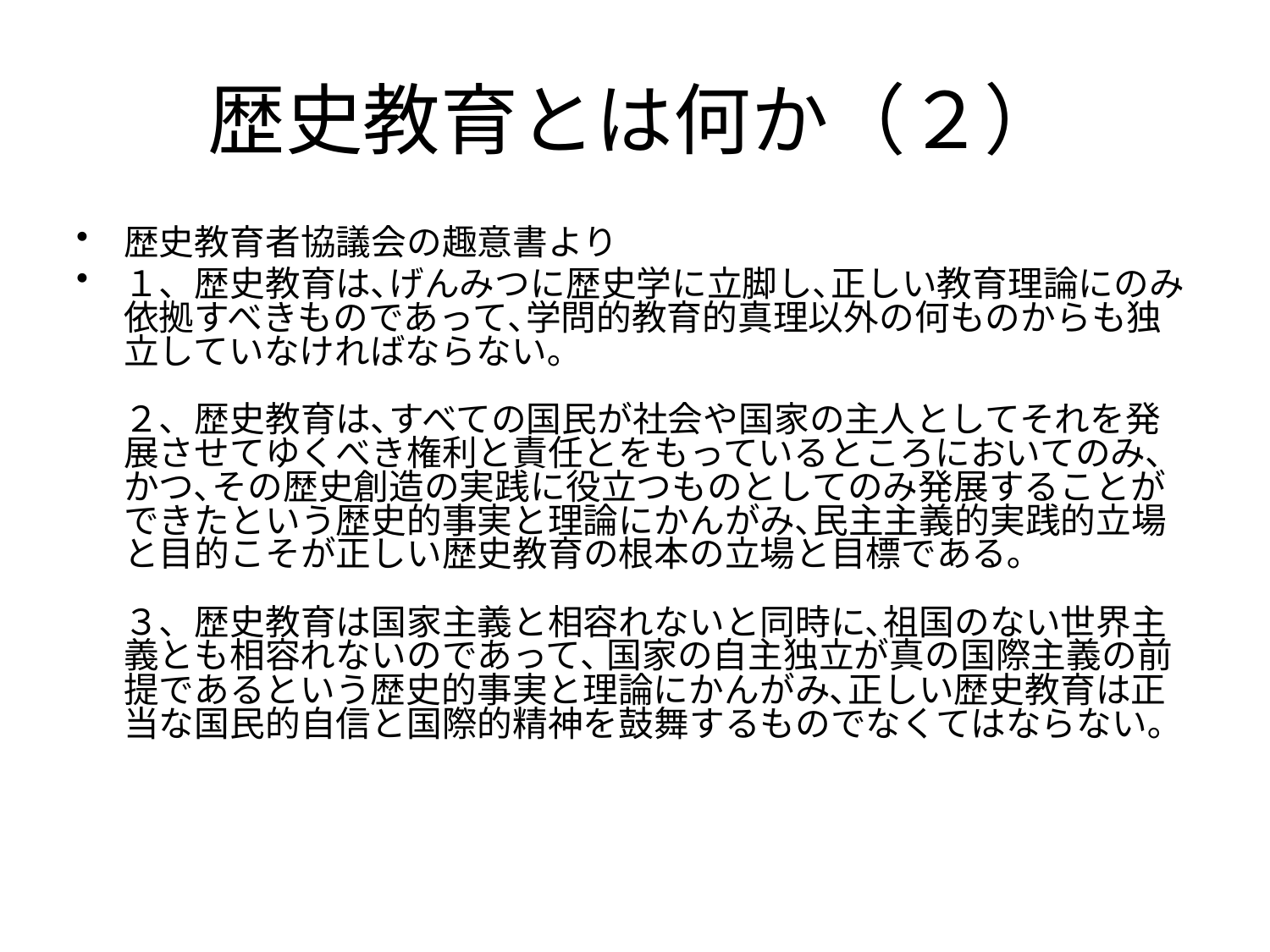

# 歴史教育とは何か（２）
歴史教育者協議会の趣意書より
１、歴史教育は､げんみつに歴史学に立脚し､正しい教育理論にのみ依拠すべきものであって､学問的教育的真理以外の何ものからも独立していなければならない｡
２、歴史教育は､すべての国民が社会や国家の主人としてそれを発展させてゆくべき権利と責任とをもっているところにおいてのみ､かつ､その歴史創造の実践に役立つものとしてのみ発展することができたという歴史的事実と理論にかんがみ､民主主義的実践的立場と目的こそが正しい歴史教育の根本の立場と目標である｡
３、歴史教育は国家主義と相容れないと同時に､祖国のない世界主義とも相容れないのであって､ 国家の自主独立が真の国際主義の前提であるという歴史的事実と理論にかんがみ､正しい歴史教育は正当な国民的自信と国際的精神を鼓舞するものでなくてはならない｡